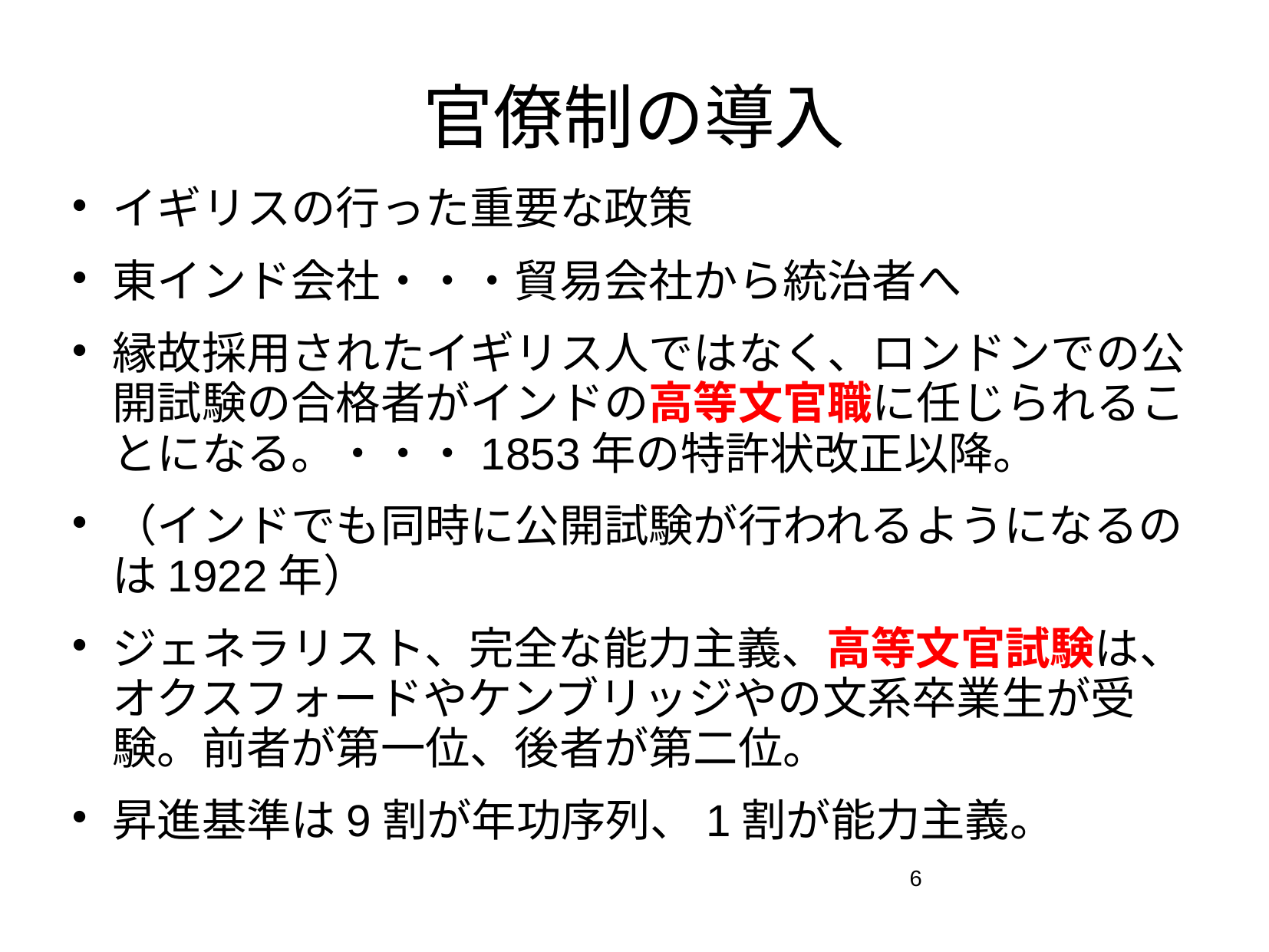

# 官僚制の導入
イギリスの行った重要な政策
東インド会社・・・貿易会社から統治者へ
縁故採用されたイギリス人ではなく、ロンドンでの公開試験の合格者がインドの高等文官職に任じられることになる。・・・1853年の特許状改正以降。
（インドでも同時に公開試験が行われるようになるのは1922年）
ジェネラリスト、完全な能力主義、高等文官試験は、オクスフォードやケンブリッジやの文系卒業生が受験。前者が第一位、後者が第二位。
昇進基準は9割が年功序列、1割が能力主義。
6